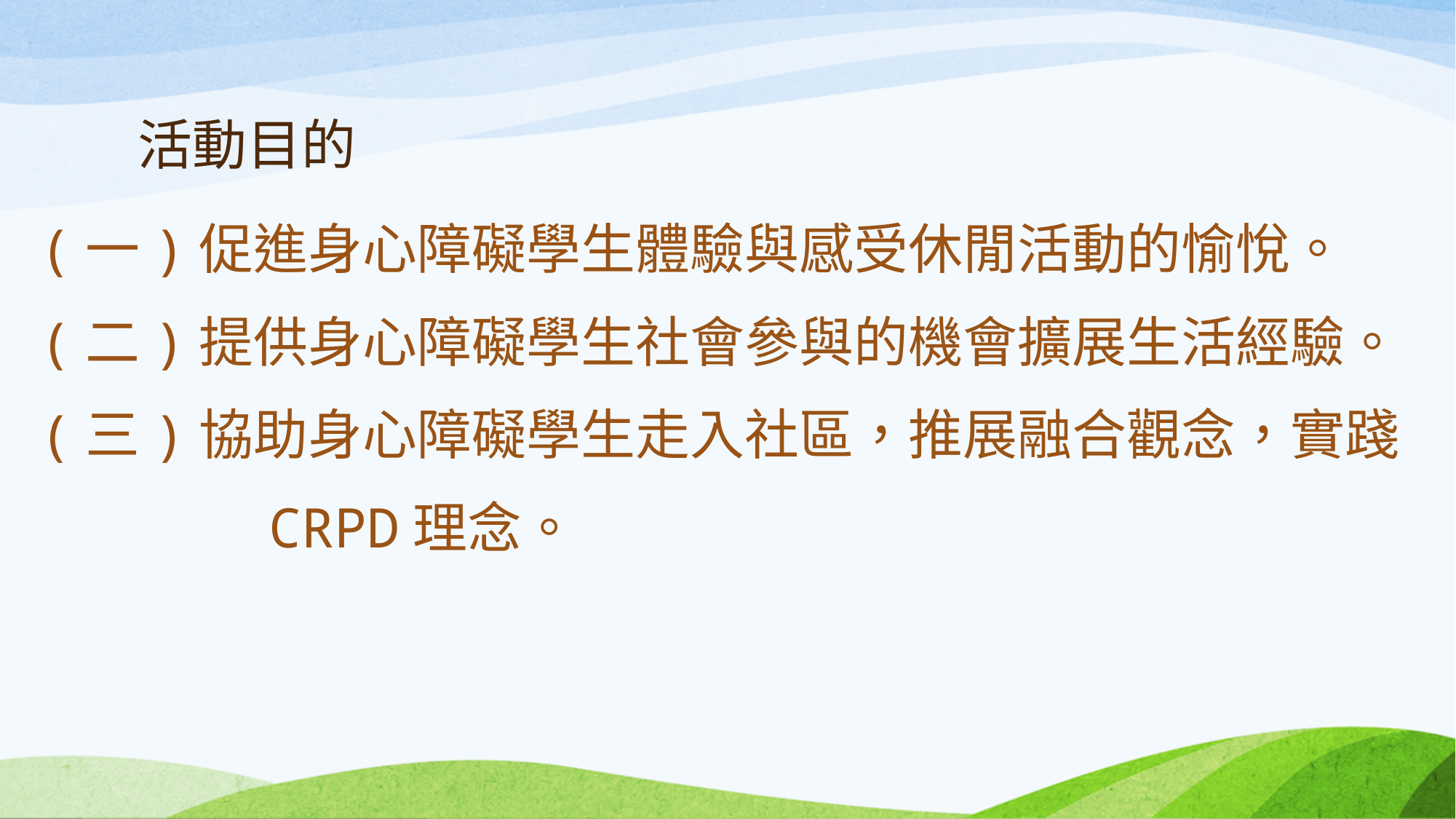

# 活動目的
(一)促進身心障礙學生體驗與感受休閒活動的愉悅。
(二)提供身心障礙學生社會參與的機會擴展生活經驗。
(三)協助身心障礙學生走入社區，推展融合觀念，實踐
       CRPD理念。